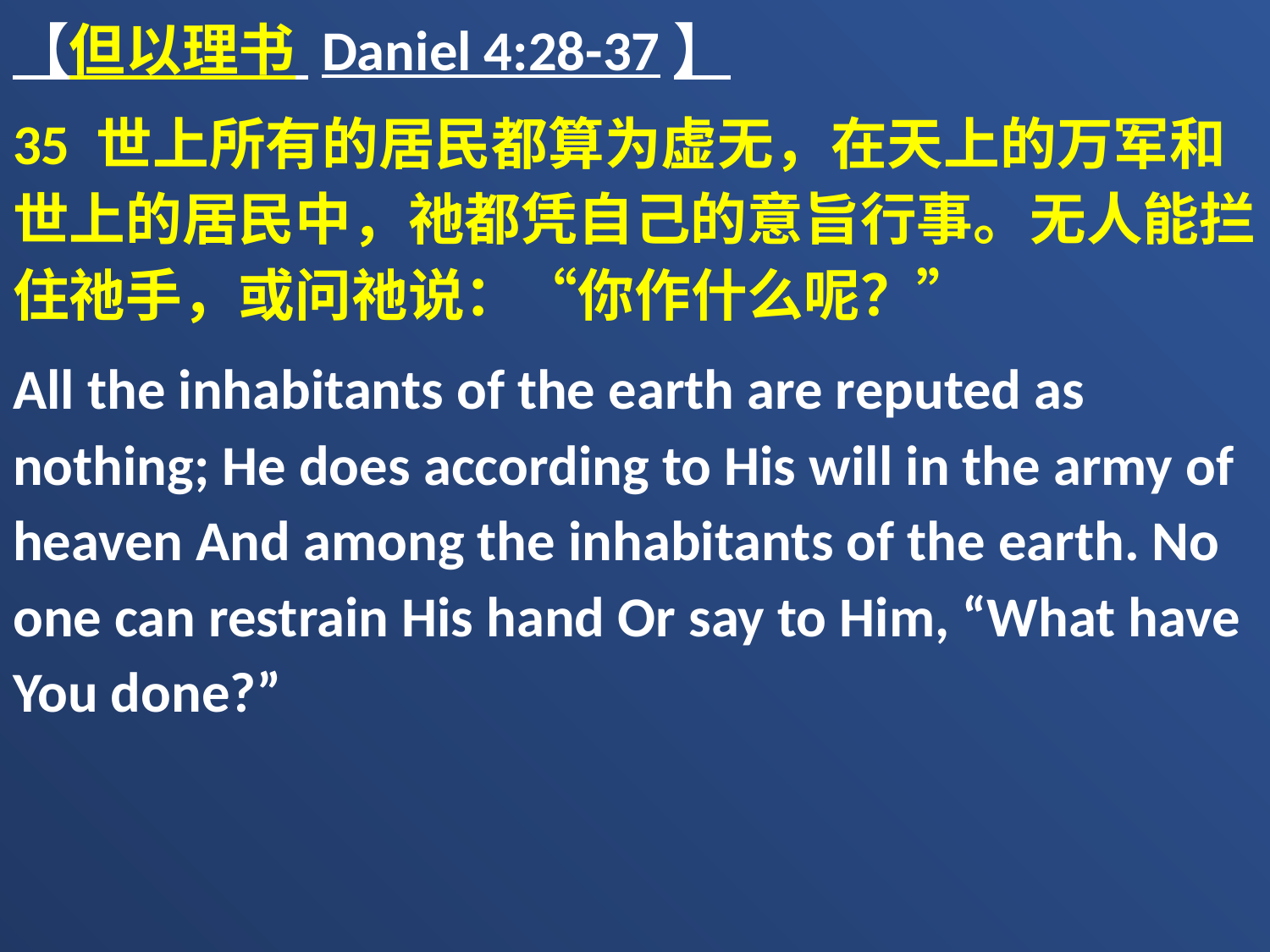

【但以理书 Daniel 4:28-37】
35 世上所有的居民都算为虚无，在天上的万军和世上的居民中，祂都凭自己的意旨行事。无人能拦住祂手，或问祂说：“你作什么呢？”
All the inhabitants of the earth are reputed as nothing; He does according to His will in the army of heaven And among the inhabitants of the earth. No one can restrain His hand Or say to Him, “What have You done?”